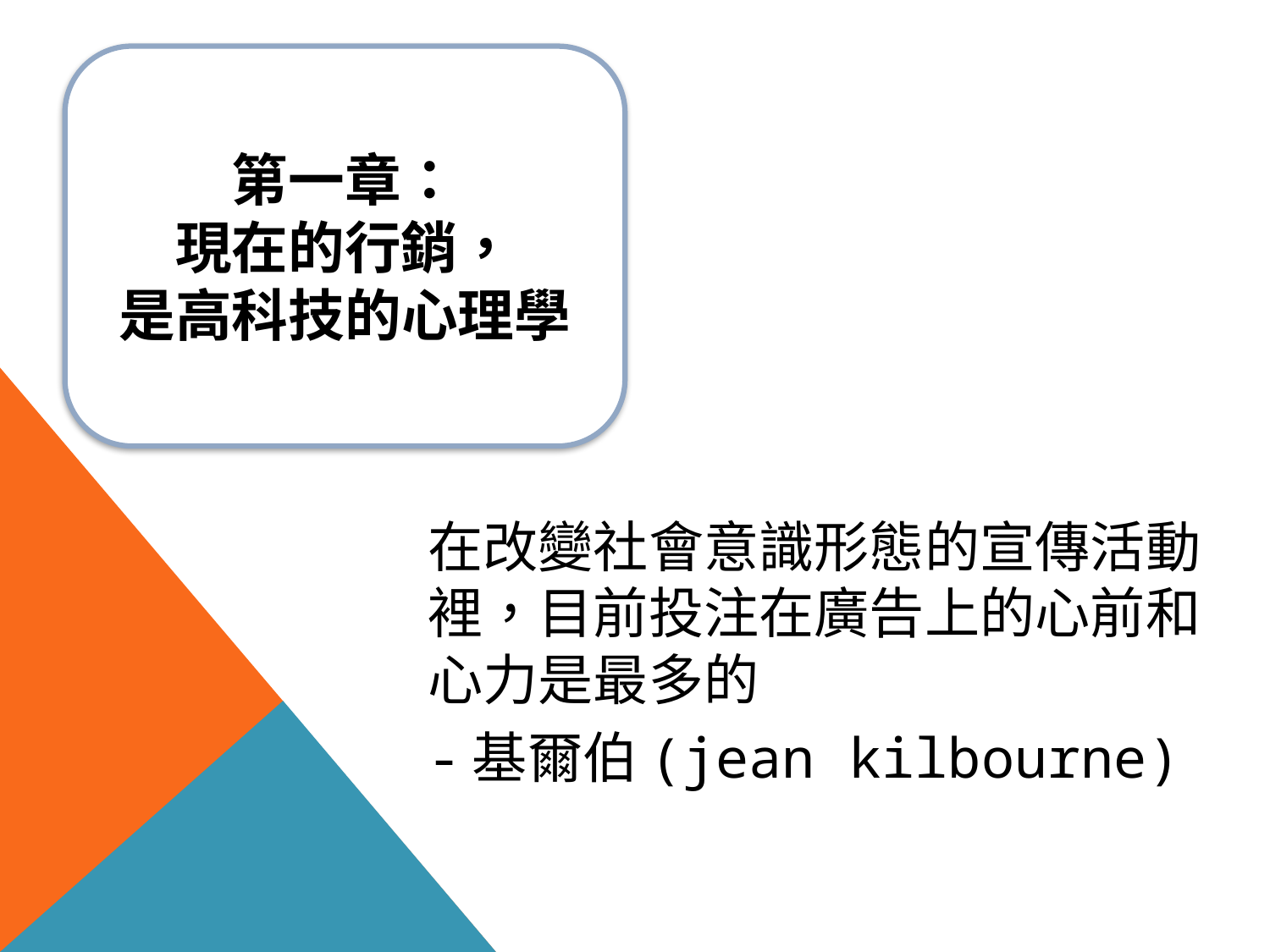

第一章：
現在的行銷，
是高科技的心理學
在改變社會意識形態的宣傳活動裡，目前投注在廣告上的心前和心力是最多的
-基爾伯(jean kilbourne)